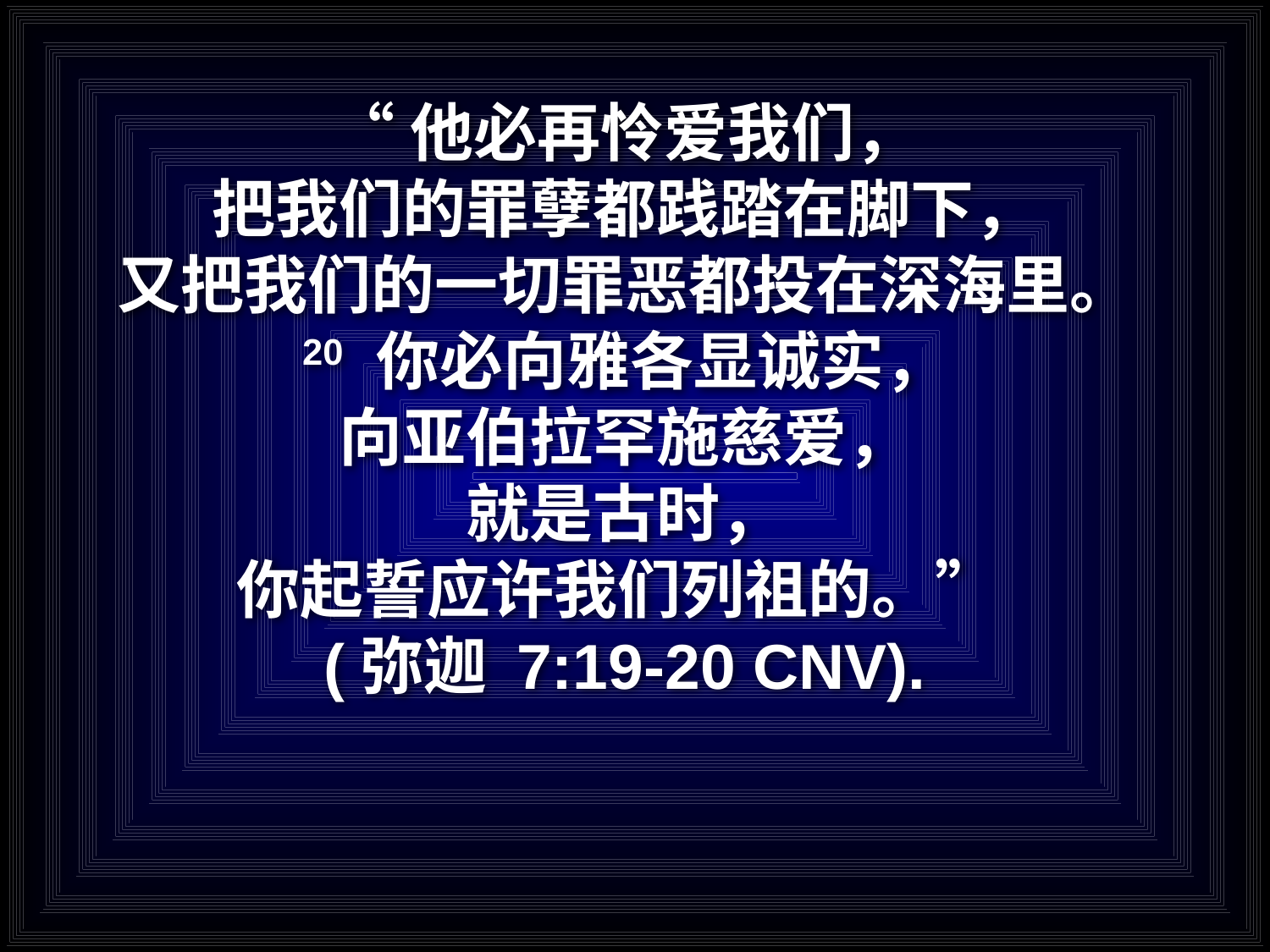

# “他必再怜爱我们， 把我们的罪孽都践踏在脚下， 又把我们的一切罪恶都投在深海里。 20 你必向雅各显诚实， 向亚伯拉罕施慈爱， 就是古时， 你起誓应许我们列祖的。” (弥迦 7:19-20 CNV).